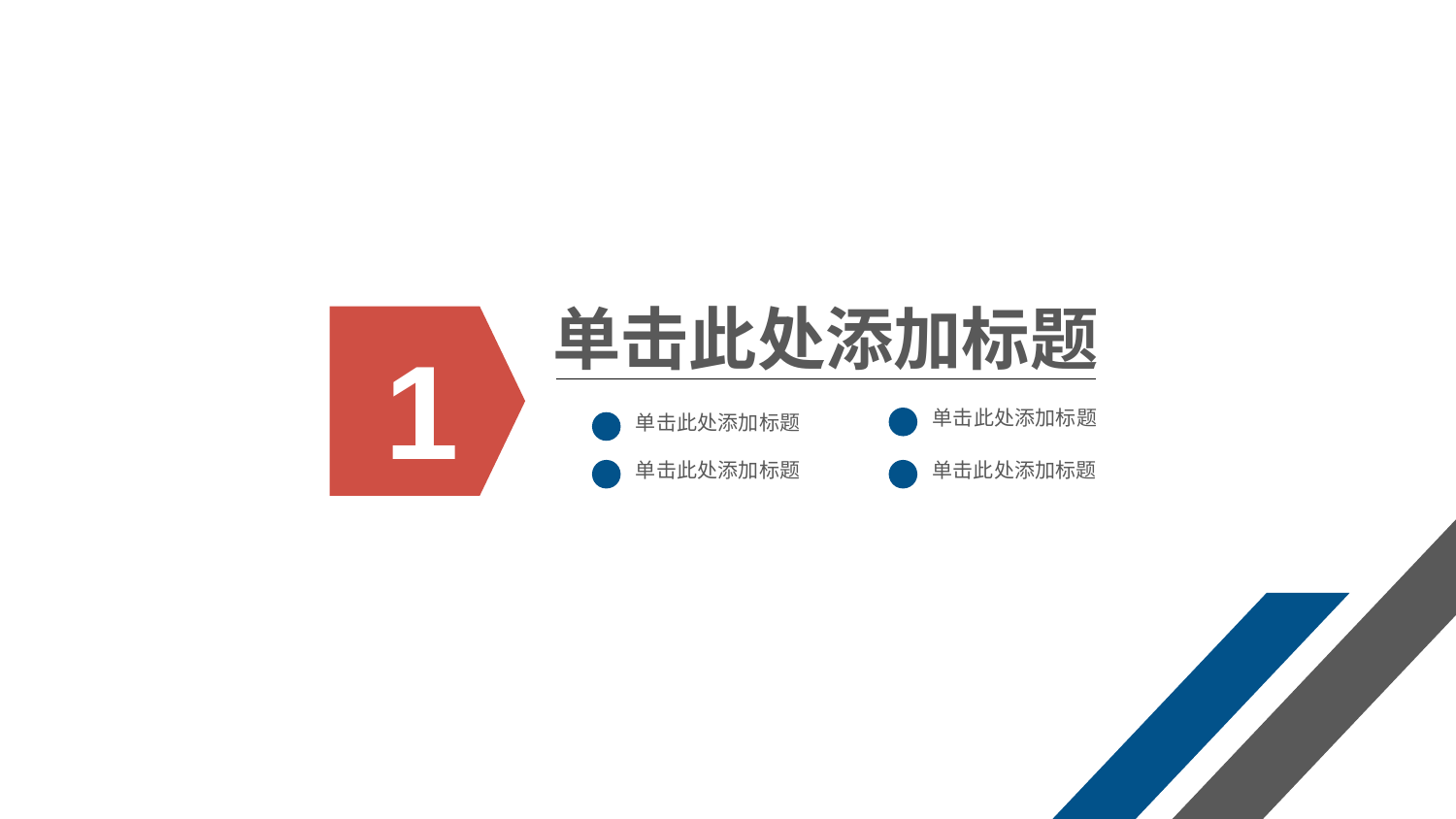

单击此处添加标题

1
单击此处添加标题

单击此处添加标题

单击此处添加标题

单击此处添加标题